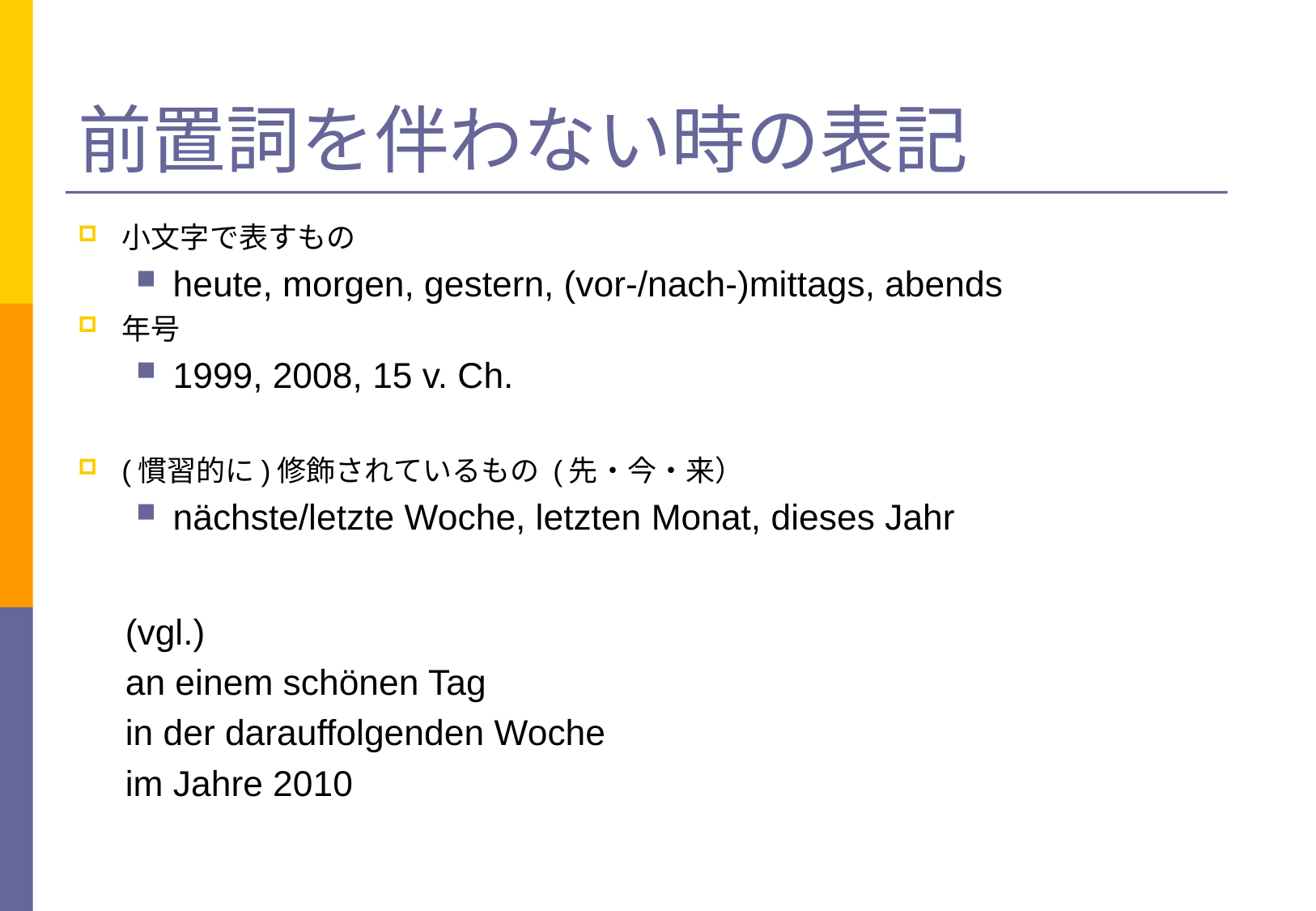

# 前置詞を伴わない時の表記
小文字で表すもの
heute, morgen, gestern, (vor-/nach-)mittags, abends
年号
1999, 2008, 15 v. Ch.

(慣習的に)修飾されているもの (先・今・来）
nächste/letzte Woche, letzten Monat, dieses Jahr

(vgl.)
an einem schönen Tag
in der darauffolgenden Woche
im Jahre 2010